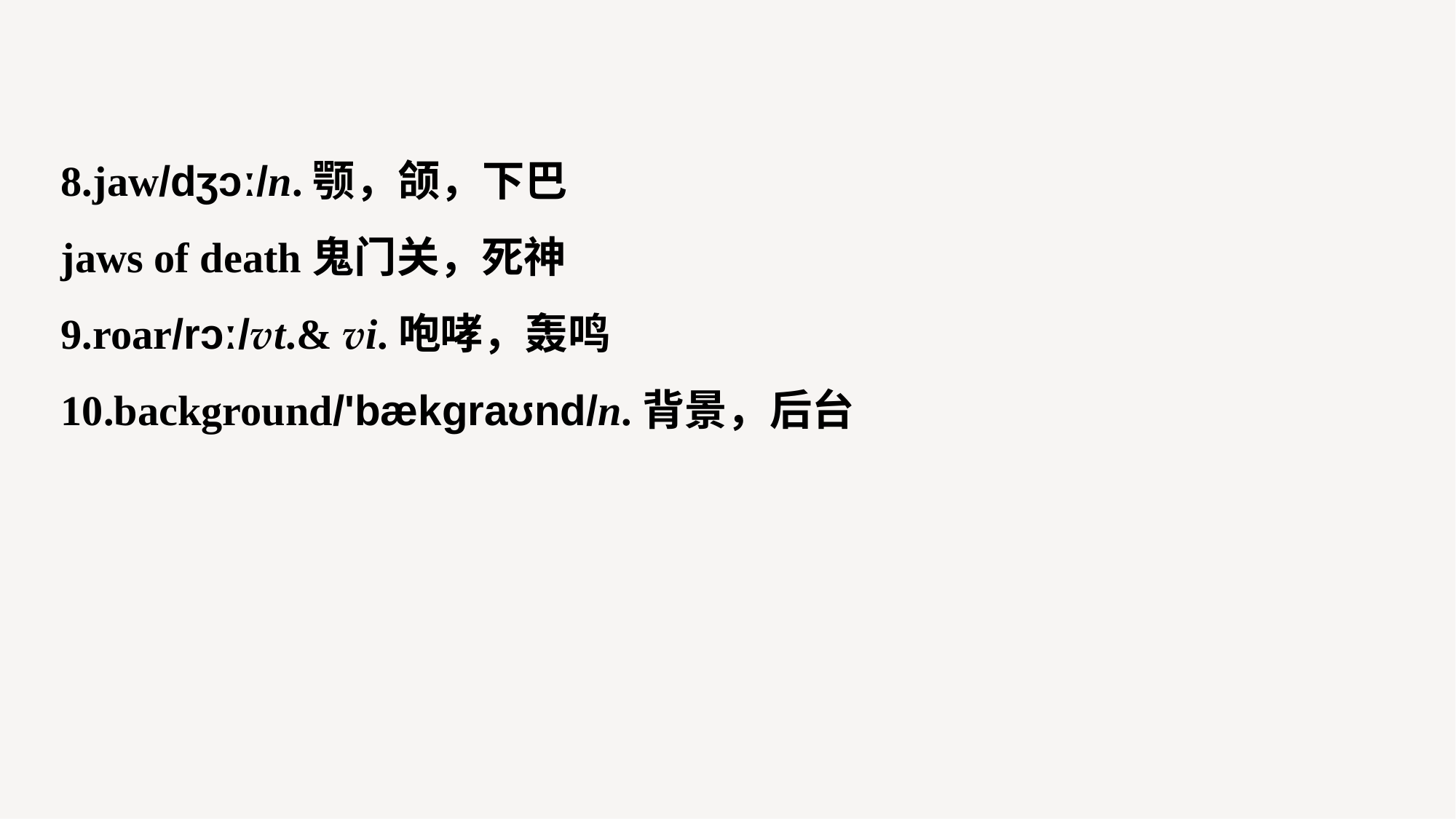

8.jaw/dʒɔː/n.颚，颌，下巴
jaws of death鬼门关，死神
9.roar/rɔː/vt.& vi.咆哮，轰鸣
10.background/'bækɡraʊnd/n.背景，后台